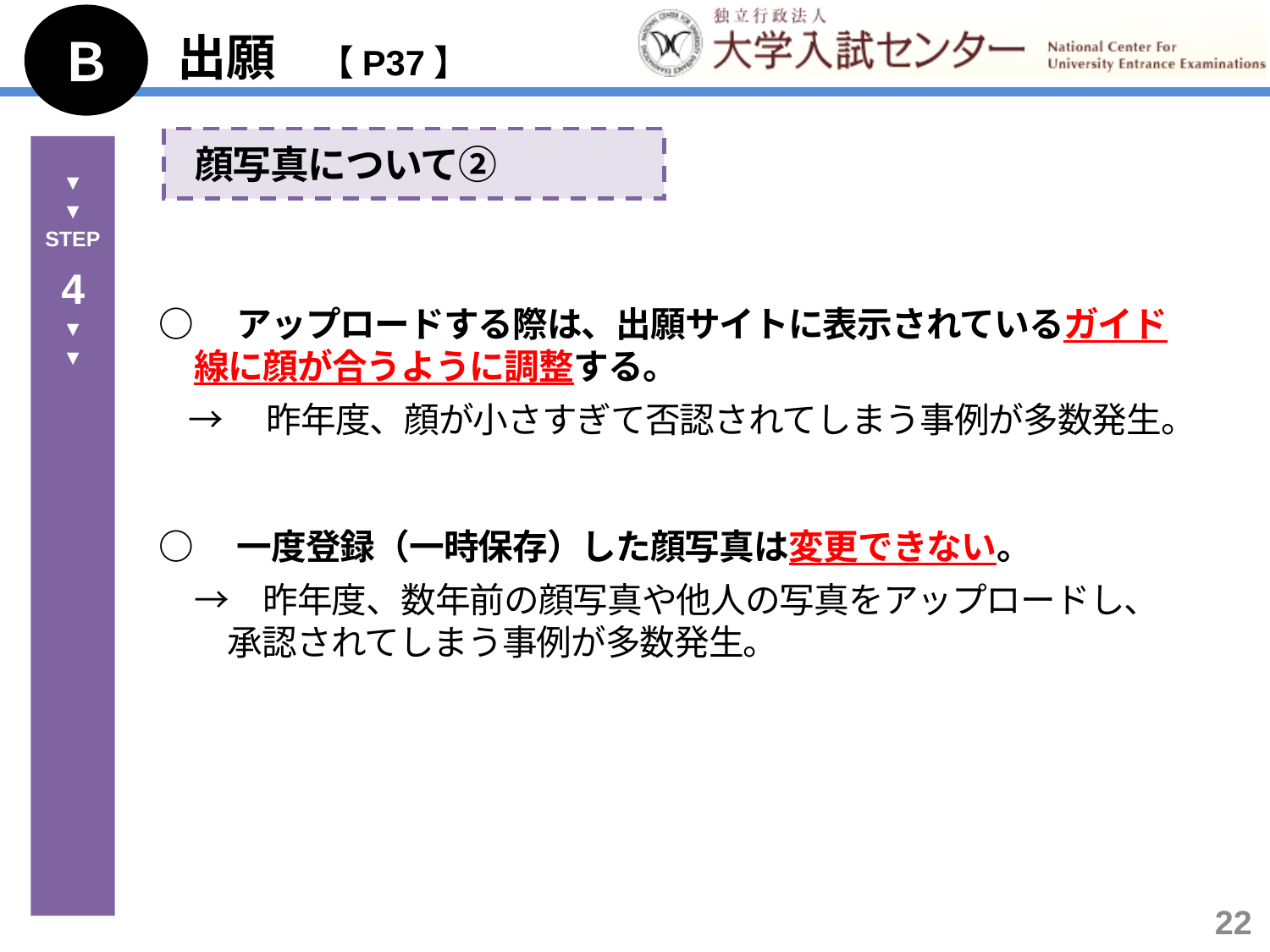

Ｂ
出願　【P37】
 顔写真について②

▼
▼
STEP
4
▼
▼
○　アップロードする際は、出願サイトに表示されているガイド
　線に顔が合うように調整する。
    →　昨年度、顔が小さすぎて否認されてしまう事例が多数発生。

○　一度登録（一時保存）した顔写真は変更できない。
　→　昨年度、数年前の顔写真や他人の写真をアップロードし、
　　承認されてしまう事例が多数発生。
22